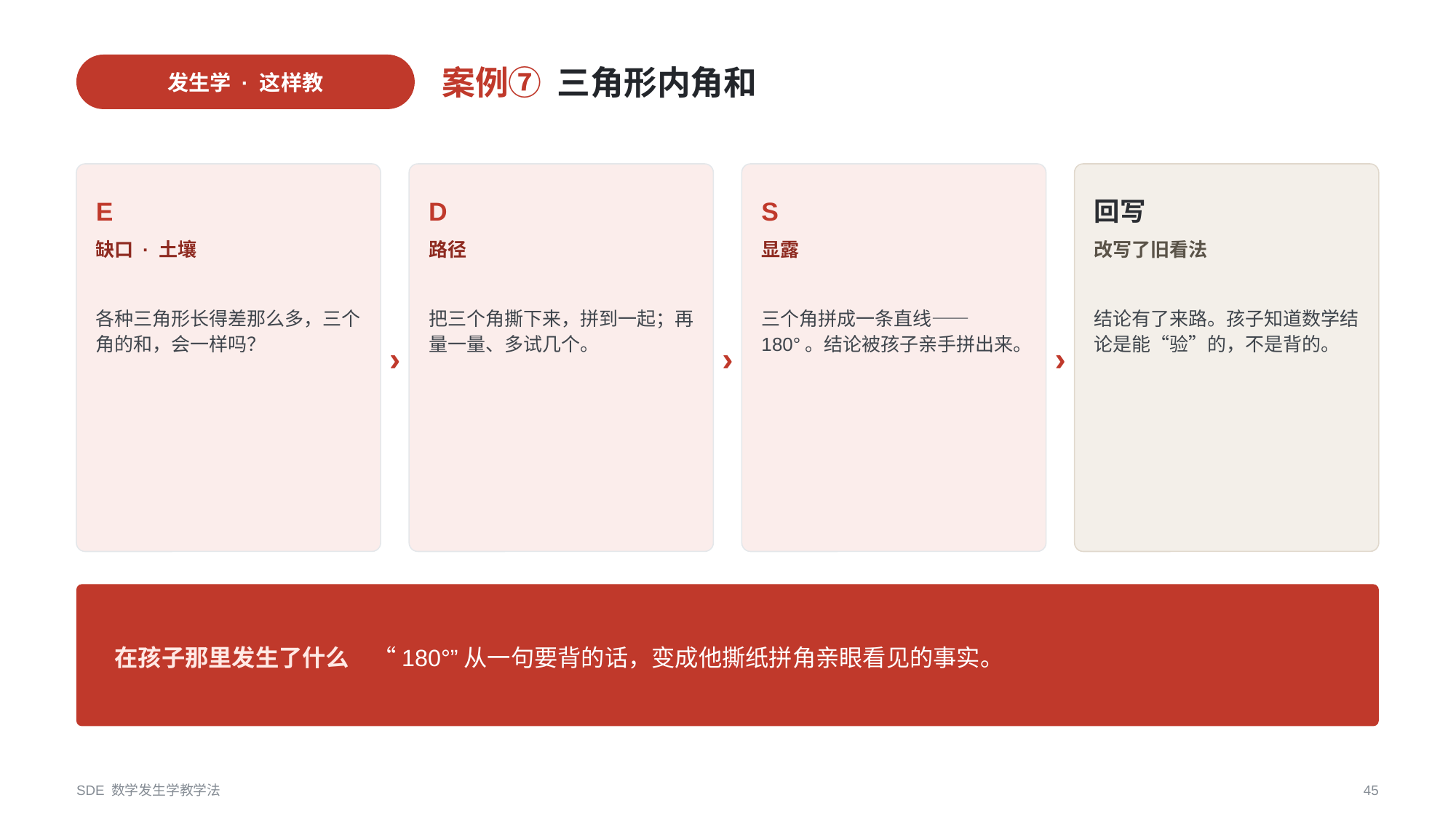

发生学 · 这样教
案例⑦  三角形内角和

E
D
S
回写
缺口 · 土壤
路径
显露
改写了旧看法
各种三角形长得差那么多，三个角的和，会一样吗？
把三个角撕下来，拼到一起；再量一量、多试几个。
三个角拼成一条直线——180°。结论被孩子亲手拼出来。
结论有了来路。孩子知道数学结论是能“验”的，不是背的。
›
›
›

在孩子那里发生了什么　“180°”从一句要背的话，变成他撕纸拼角亲眼看见的事实。
SDE 数学发生学教学法
45